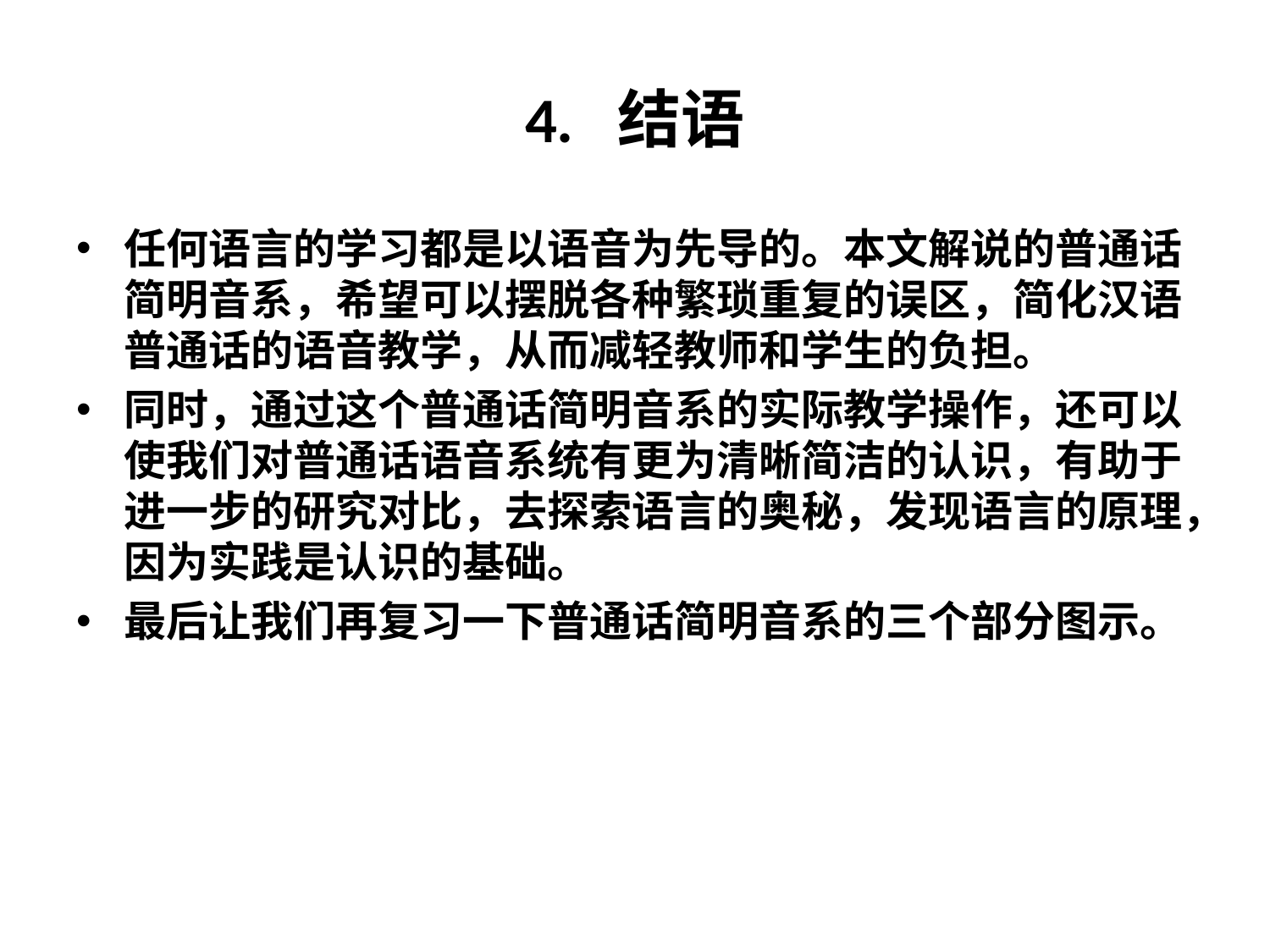

# 4.  结语
任何语言的学习都是以语音为先导的。本文解说的普通话简明音系，希望可以摆脱各种繁琐重复的误区，简化汉语普通话的语音教学，从而减轻教师和学生的负担。
同时，通过这个普通话简明音系的实际教学操作，还可以使我们对普通话语音系统有更为清晰简洁的认识，有助于进一步的研究对比，去探索语言的奥秘，发现语言的原理，因为实践是认识的基础。
最后让我们再复习一下普通话简明音系的三个部分图示。